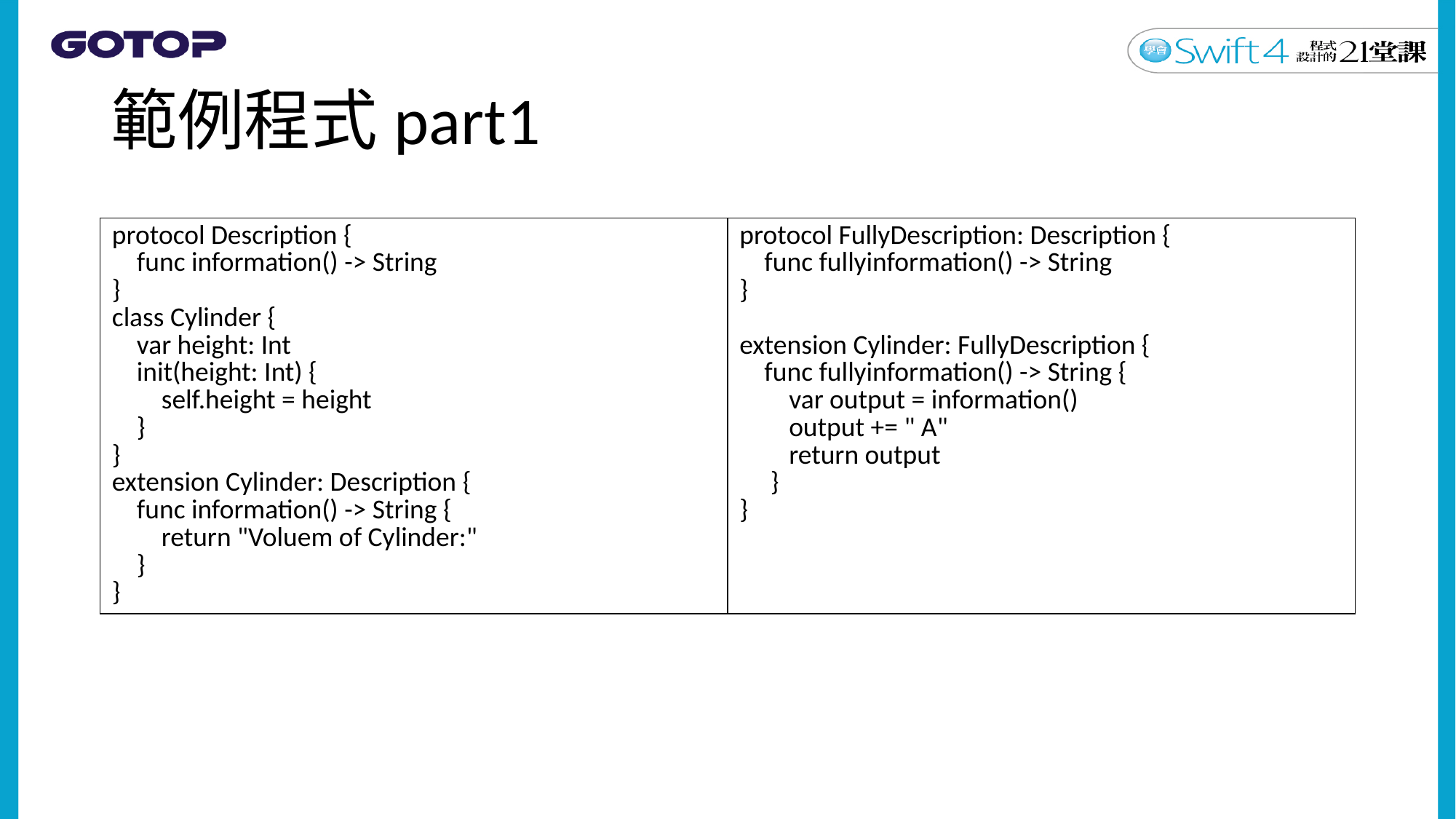

# 範例程式part1
| protocol Description { func information() -> String } class Cylinder { var height: Int init(height: Int) { self.height = height } } extension Cylinder: Description { func information() -> String { return "Voluem of Cylinder:" } } | protocol FullyDescription: Description { func fullyinformation() -> String } extension Cylinder: FullyDescription { func fullyinformation() -> String { var output = information() output += " A" return output } } |
| --- | --- |